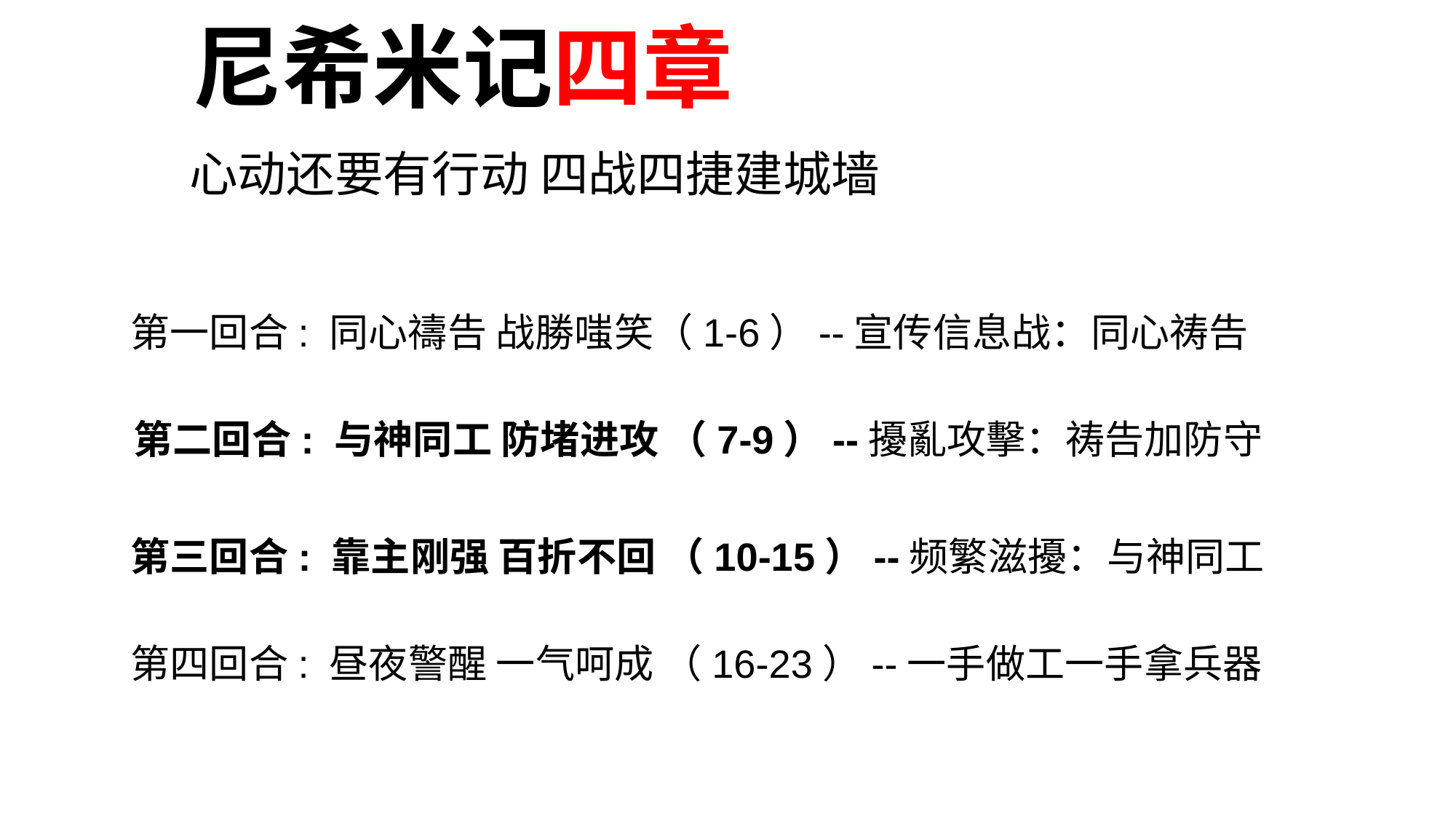

尼希米记四章
心动还要有行动 四战四捷建城墙
第一回合: 同心禱告 战勝嗤笑（1-6）--宣传信息战：同心祷告
第二回合: 与神同工 防堵进攻 （7-9）--擾亂攻擊：祷告加防守
第三回合: 靠主刚强 百折不回 （10-15）--频繁滋擾：与神同工
第四回合: 昼夜警醒 一气呵成 （16-23）--一手做工一手拿兵器